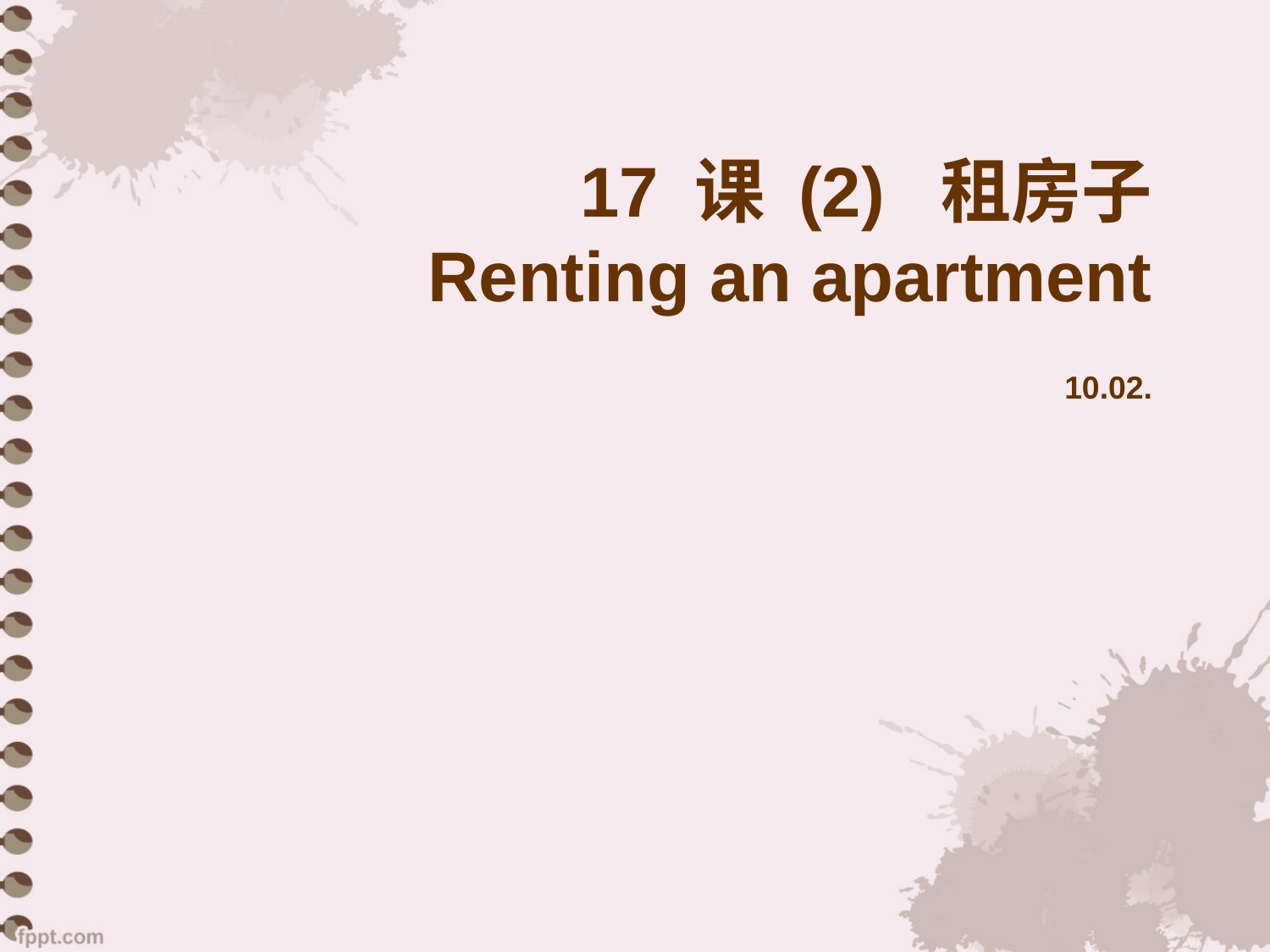

# 17 课 (2)  租房子 Renting an apartment
10.02.